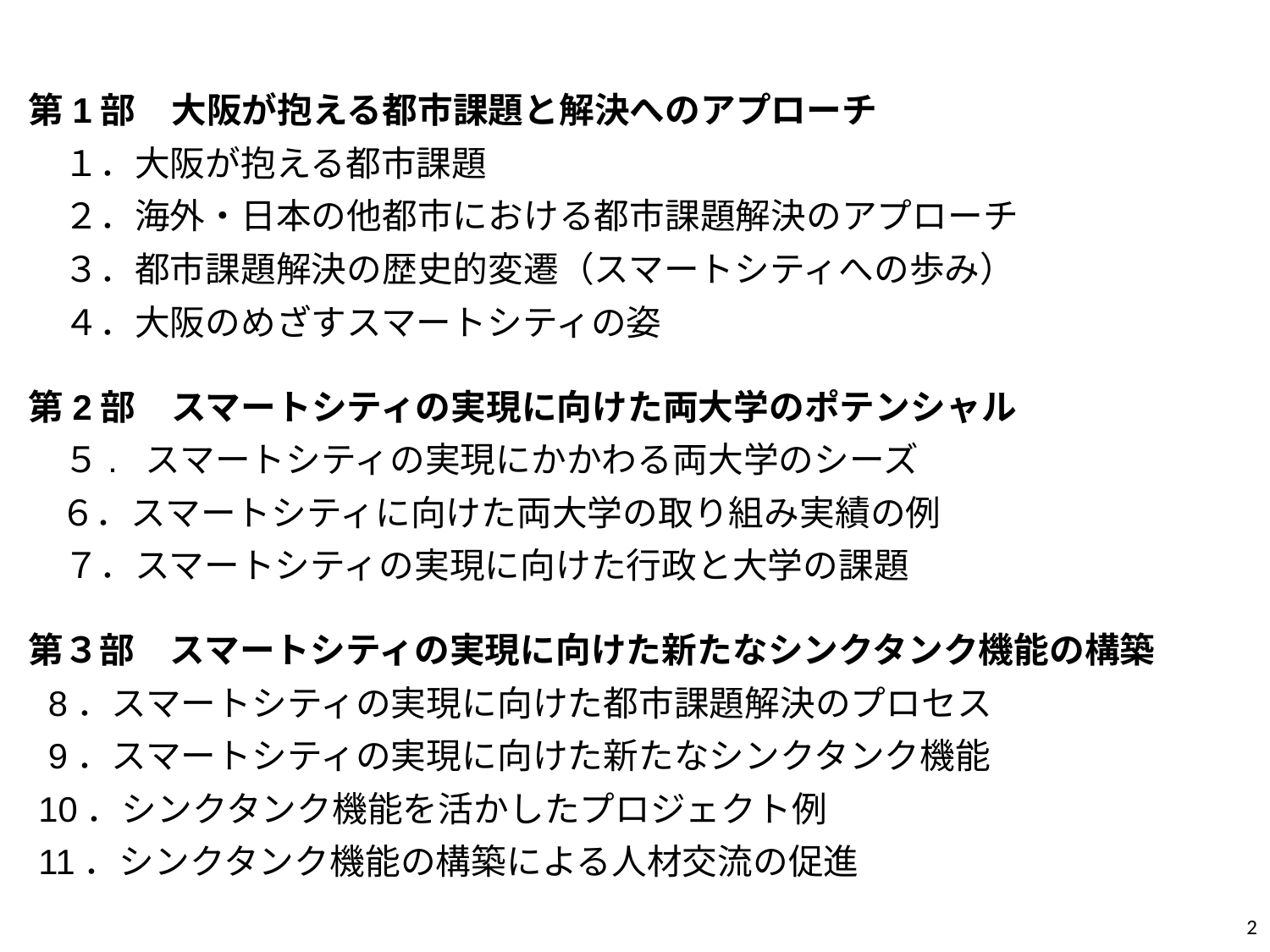

第1部　大阪が抱える都市課題と解決へのアプローチ
　１．大阪が抱える都市課題
　２．海外・日本の他都市における都市課題解決のアプローチ
　３．都市課題解決の歴史的変遷（スマートシティへの歩み）
　４．大阪のめざすスマートシティの姿

第2部　スマートシティの実現に向けた両大学のポテンシャル
　５.  スマートシティの実現にかかわる両大学のシーズ
　６．スマートシティに向けた両大学の取り組み実績の例
　７．スマートシティの実現に向けた行政と大学の課題

第３部　スマートシティの実現に向けた新たなシンクタンク機能の構築
  8．スマートシティの実現に向けた都市課題解決のプロセス
  9．スマートシティの実現に向けた新たなシンクタンク機能
 10．シンクタンク機能を活かしたプロジェクト例
 11．シンクタンク機能の構築による人材交流の促進
2